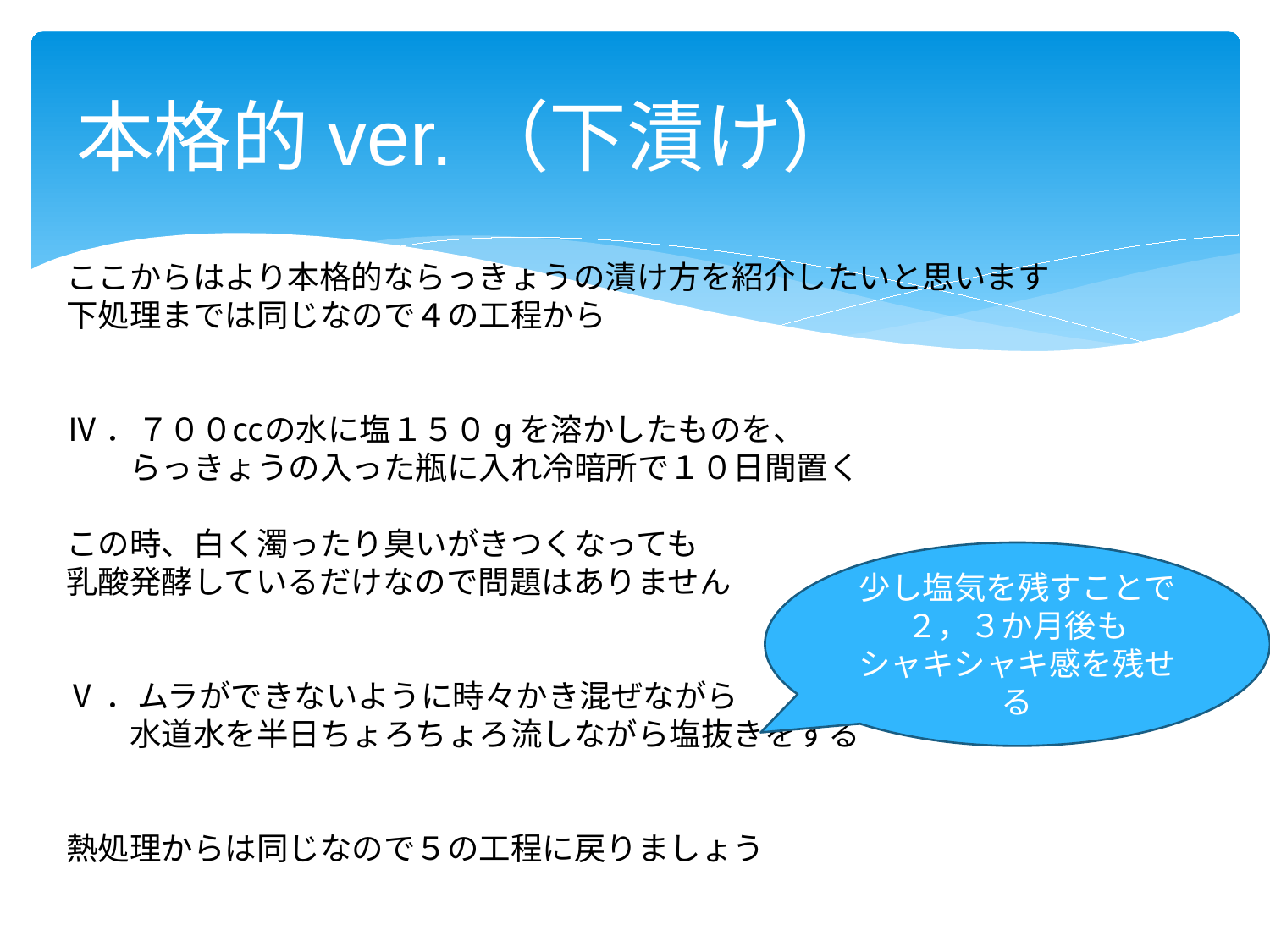

# 本格的ver.（下漬け）
ここからはより本格的ならっきょうの漬け方を紹介したいと思います
下処理までは同じなので４の工程から

Ⅳ．７００㏄の水に塩１５０gを溶かしたものを、
　　らっきょうの入った瓶に入れ冷暗所で１０日間置く
しているだけなので
この時、白く濁ったり臭いがきつくなっても
乳酸発酵しているだけなので問題はありません

Ⅴ．ムラができないように時々かき混ぜながら
　　水道水を半日ちょろちょろ流しながら塩抜きをする

熱処理からは同じなので５の工程に戻りましょう
少し塩気を残すことで
２，３か月後も
シャキシャキ感を残せる